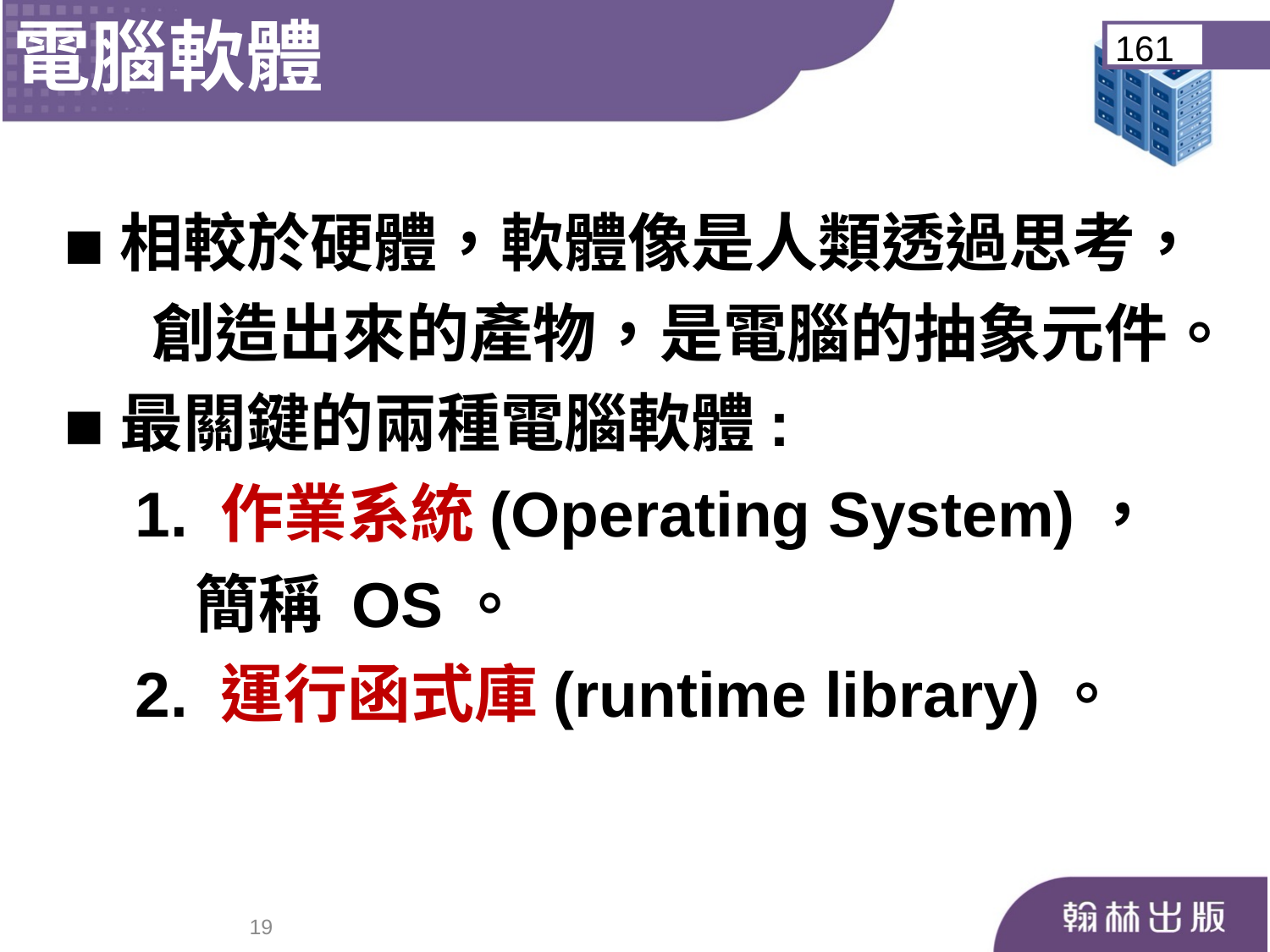

電腦軟體
161
◼︎相較於硬體，軟體像是人類透過思考，
     創造出來的產物，是電腦的抽象元件。
◼︎最關鍵的兩種電腦軟體:
    1. 作業系統(Operating System)，
        簡稱 OS。
    2. 運行函式庫(runtime library)。

19